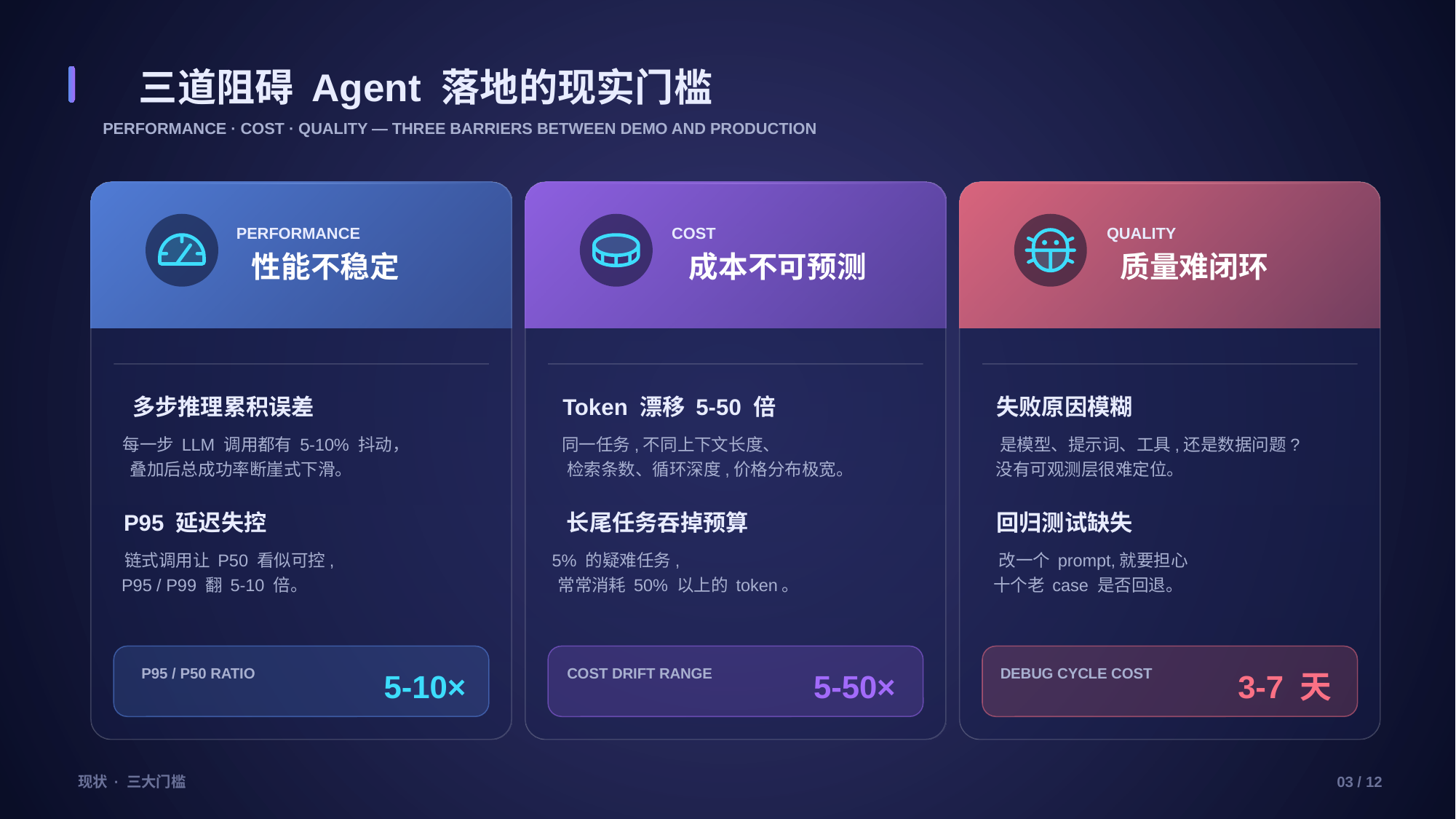

三道阻碍 Agent 落地的现实门槛

PERFORMANCE · COST · QUALITY — THREE BARRIERS BETWEEN DEMO AND PRODUCTION

PERFORMANCE

性能不稳定

多步推理累积误差
每一步 LLM 调用都有 5-10% 抖动，
叠加后总成功率断崖式下滑。
P95 延迟失控
链式调用让 P50 看似可控,
P95 / P99 翻 5-10 倍。

P95 / P50 RATIO
5-10×

COST

成本不可预测

Token 漂移 5-50 倍
同一任务,不同上下文长度、
检索条数、循环深度,价格分布极宽。
长尾任务吞掉预算
5% 的疑难任务,
常常消耗 50% 以上的 token。

COST DRIFT RANGE
5-50×

QUALITY

质量难闭环

失败原因模糊
是模型、提示词、工具,还是数据问题?
没有可观测层很难定位。
回归测试缺失
改一个 prompt,就要担心
十个老 case 是否回退。

DEBUG CYCLE COST
3-7 天
现状 · 三大门槛
03 / 12